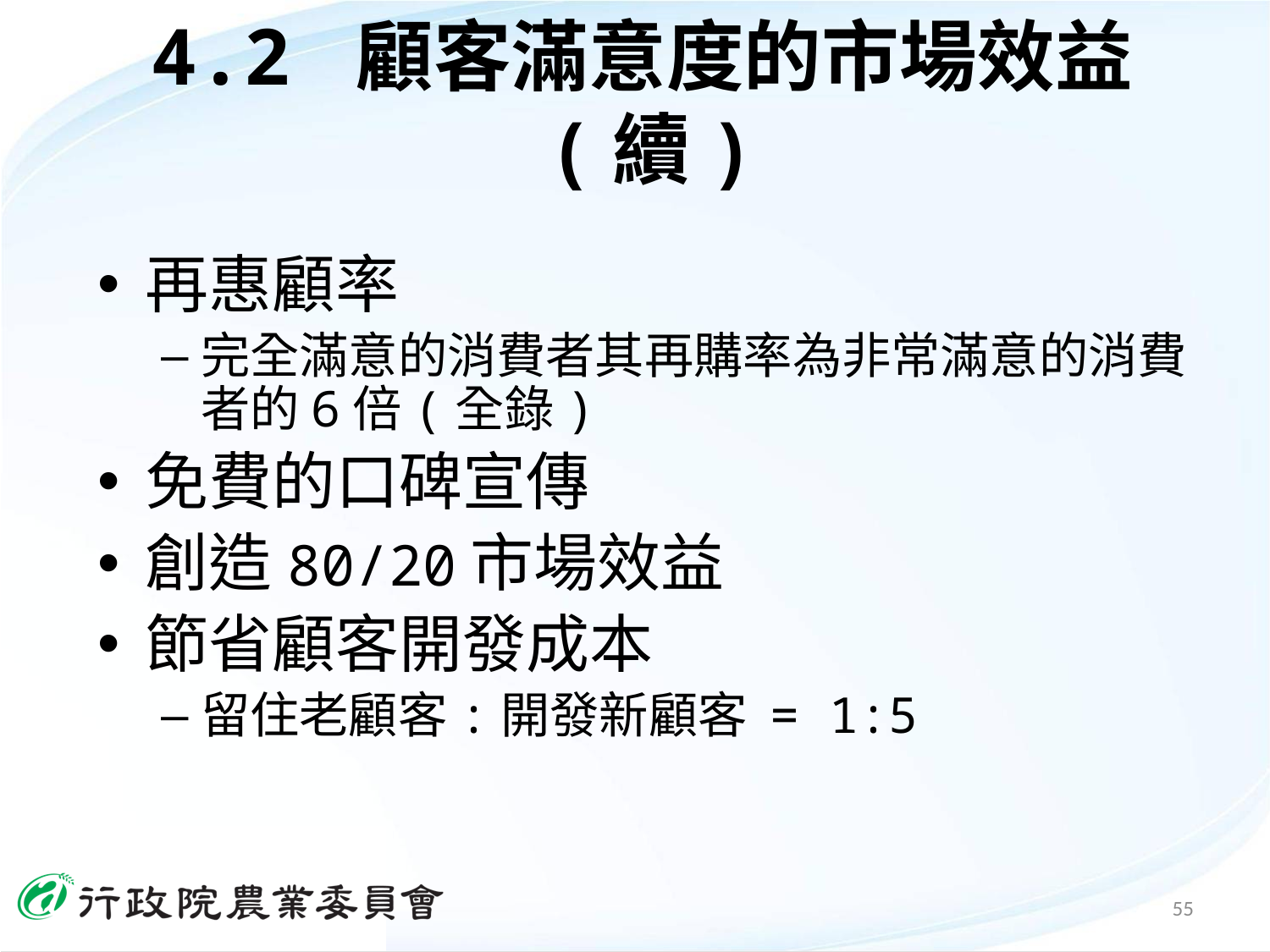

# 4.2 顧客滿意度的市場效益(續)
再惠顧率
完全滿意的消費者其再購率為非常滿意的消費者的6倍(全錄)
免費的口碑宣傳
創造80/20市場效益
節省顧客開發成本
留住老顧客:開發新顧客 = 1:5

55